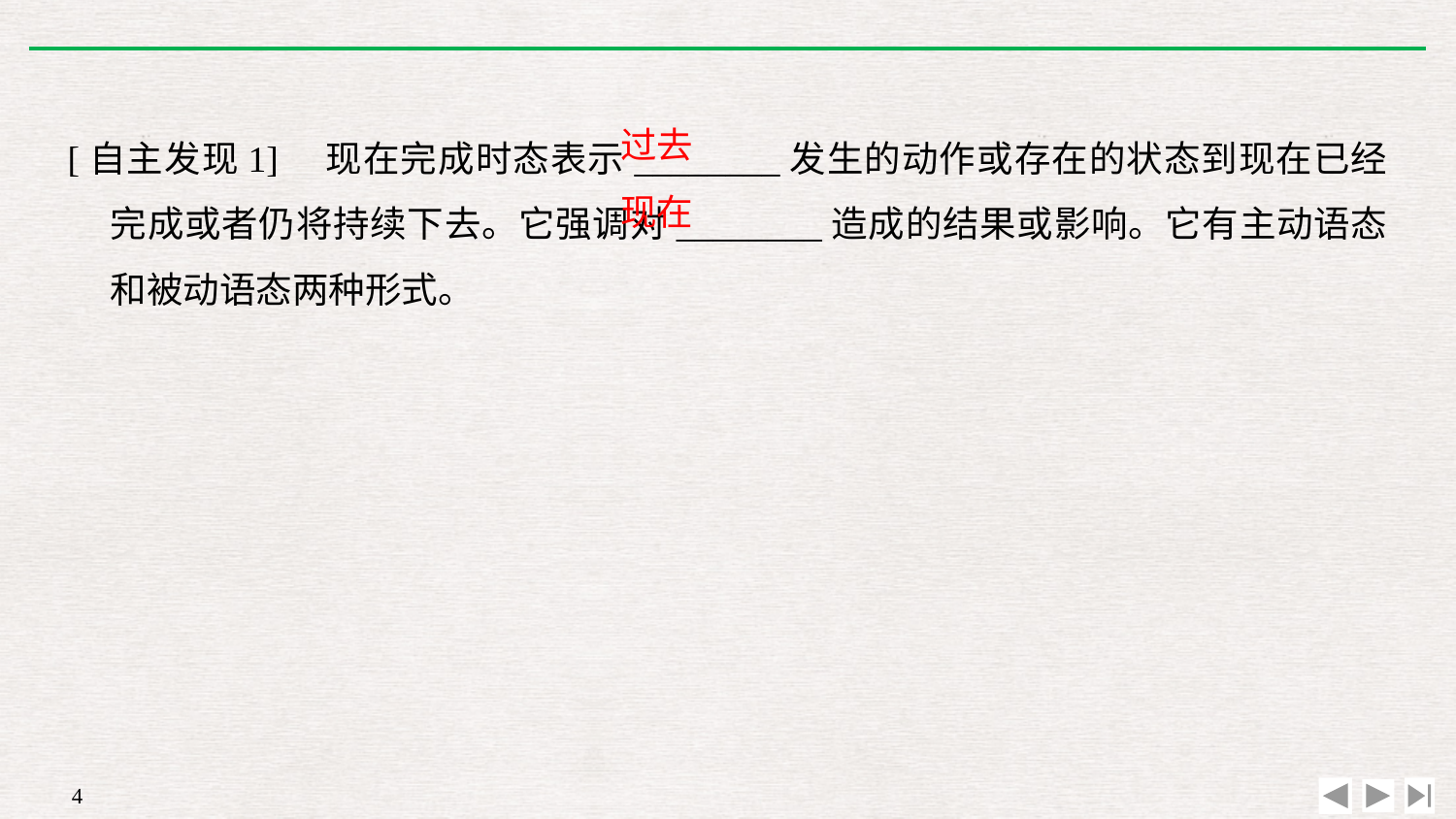

[自主发现1]　现在完成时态表示________发生的动作或存在的状态到现在已经完成或者仍将持续下去。它强调对________造成的结果或影响。它有主动语态和被动语态两种形式。
过去
现在